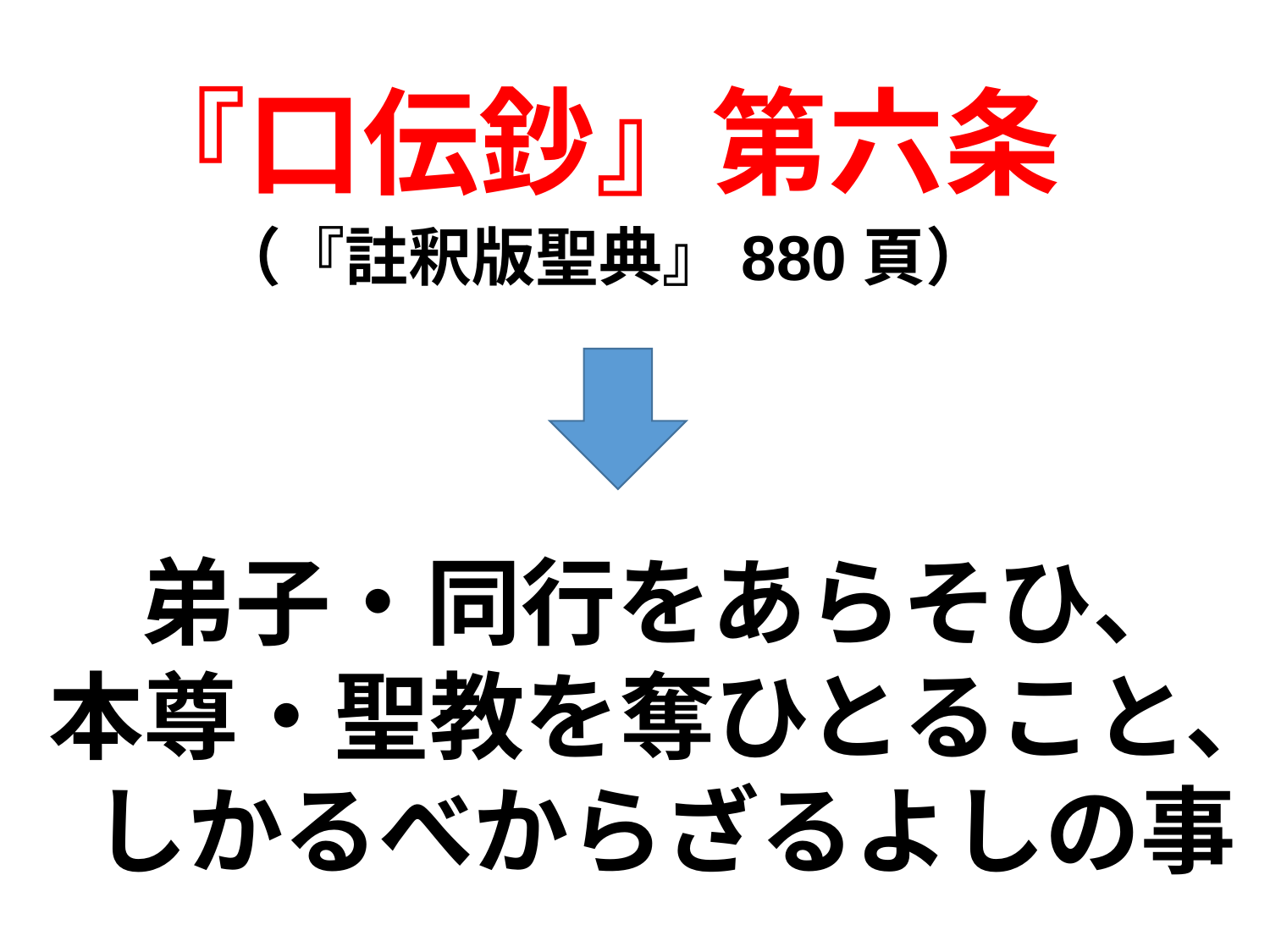

『口伝鈔』第六条
（『註釈版聖典』880頁）

弟子・同行をあらそひ、
本尊・聖教を奪ひとること、
しかるべからざるよしの事